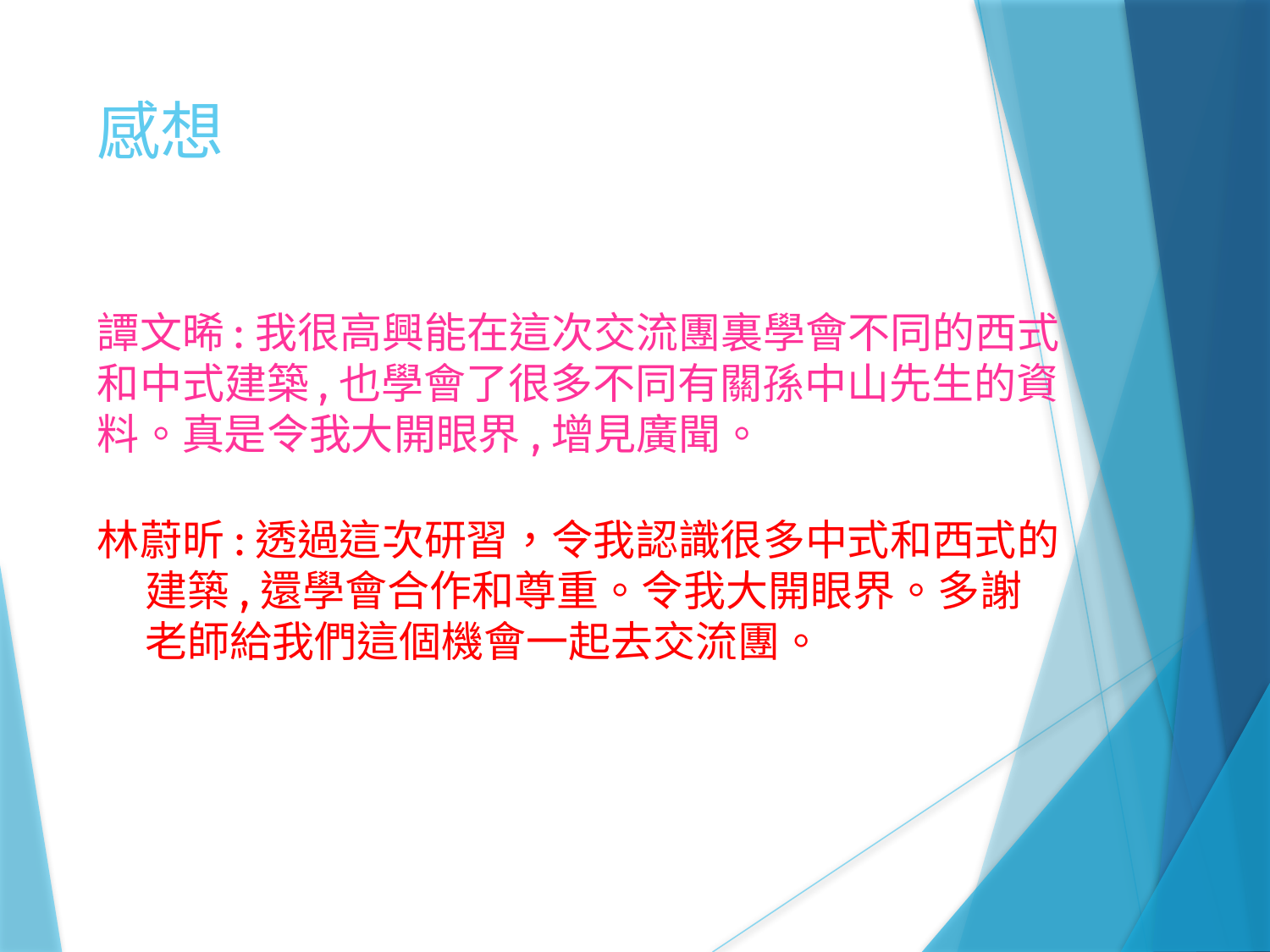

# 感想
譚文晞:我很高興能在這次交流團裏學會不同的西式和中式建築,也學會了很多不同有關孫中山先生的資料。真是令我大開眼界,增見廣聞。
林蔚昕:透過這次研習，令我認識很多中式和西式的建築,還學會合作和尊重。令我大開眼界。多謝老師給我們這個機會一起去交流團。